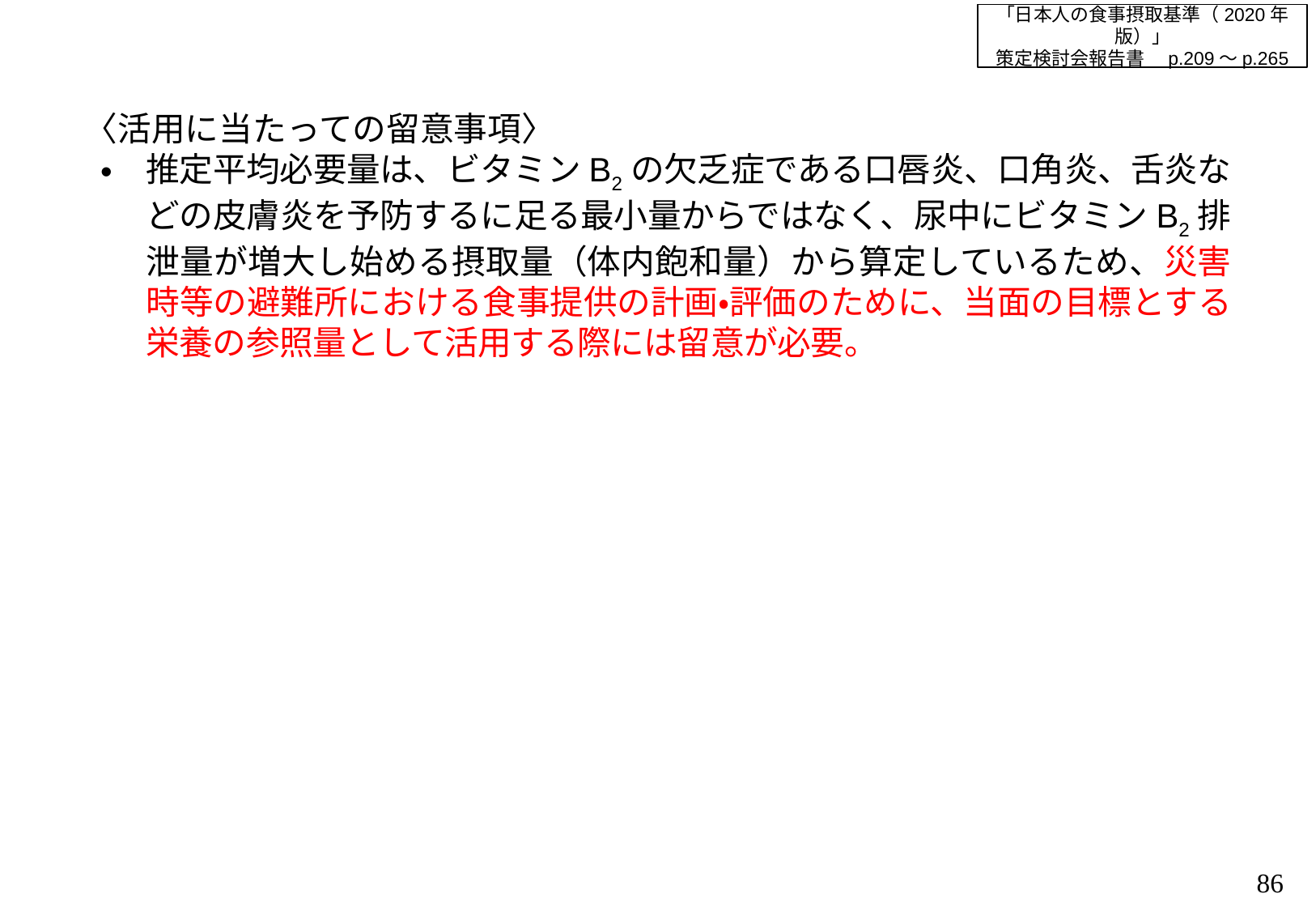

「日本人の食事摂取基準（2020年版）」
策定検討会報告書　p.209～p.265
〈活用に当たっての留意事項〉
推定平均必要量は、ビタミンB2の欠乏症である口唇炎、口角炎、舌炎などの皮膚炎を予防するに足る最小量からではなく、尿中にビタミンB2排泄量が増大し始める摂取量（体内飽和量）から算定しているため、災害時等の避難所における食事提供の計画・評価のために、当面の目標とする栄養の参照量として活用する際には留意が必要。
86